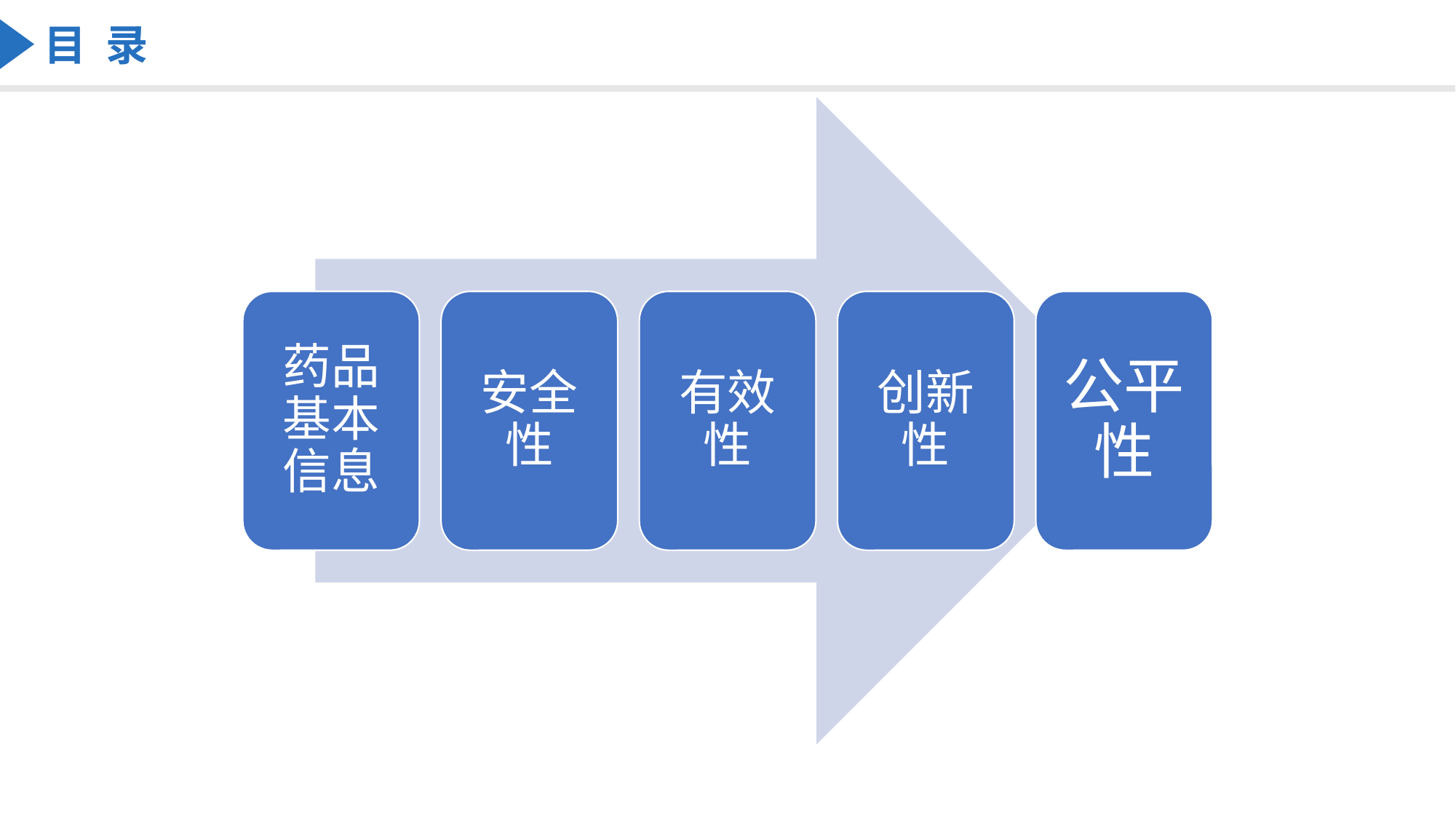

目  录

药品基本信息
安全性
有效性
创新性
公平性